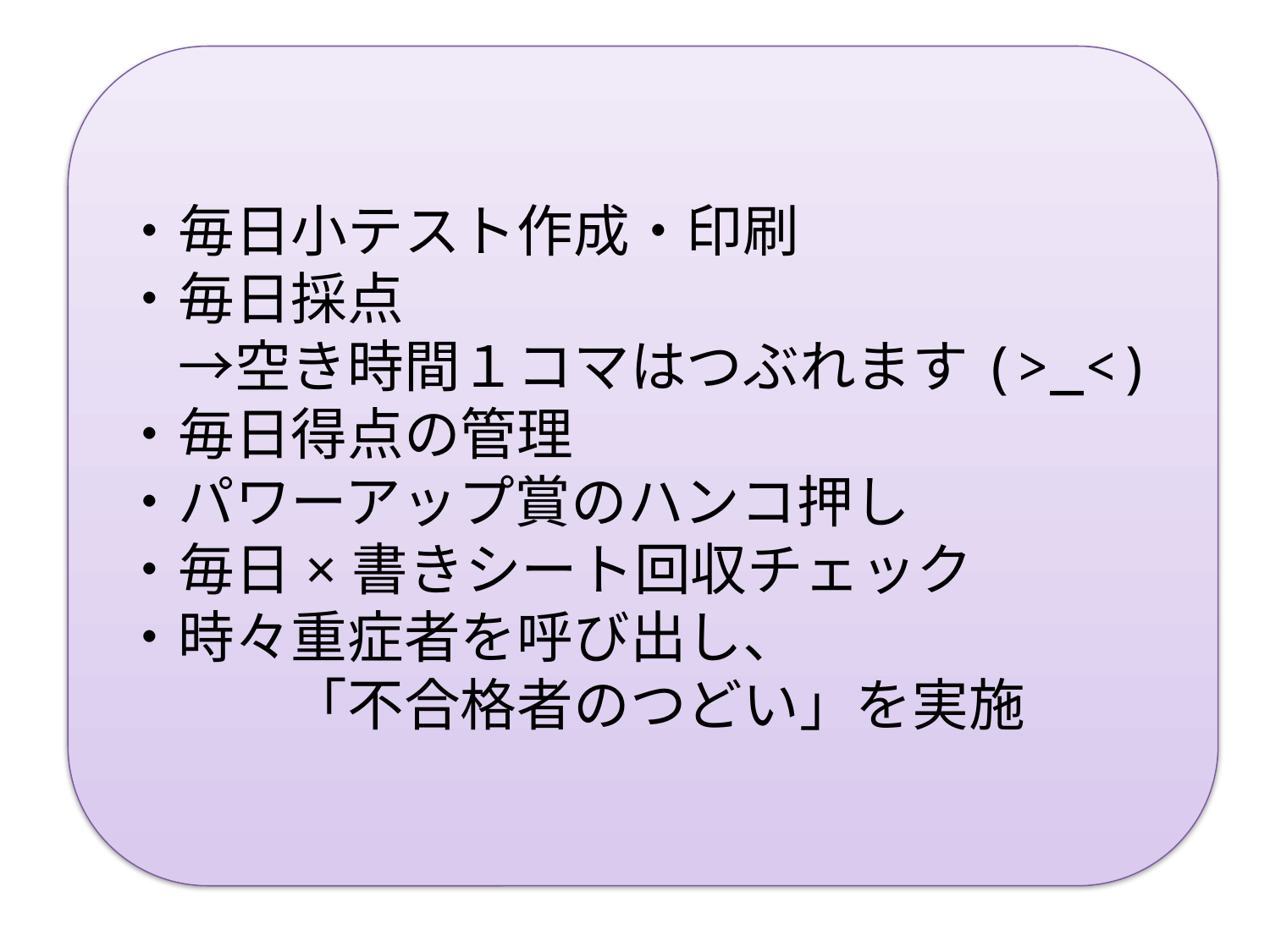

・毎日小テスト作成・印刷
・毎日採点
　→空き時間１コマはつぶれます(>_<)
・毎日得点の管理
・パワーアップ賞のハンコ押し
・毎日×書きシート回収チェック
・時々重症者を呼び出し、
　　　「不合格者のつどい」を実施